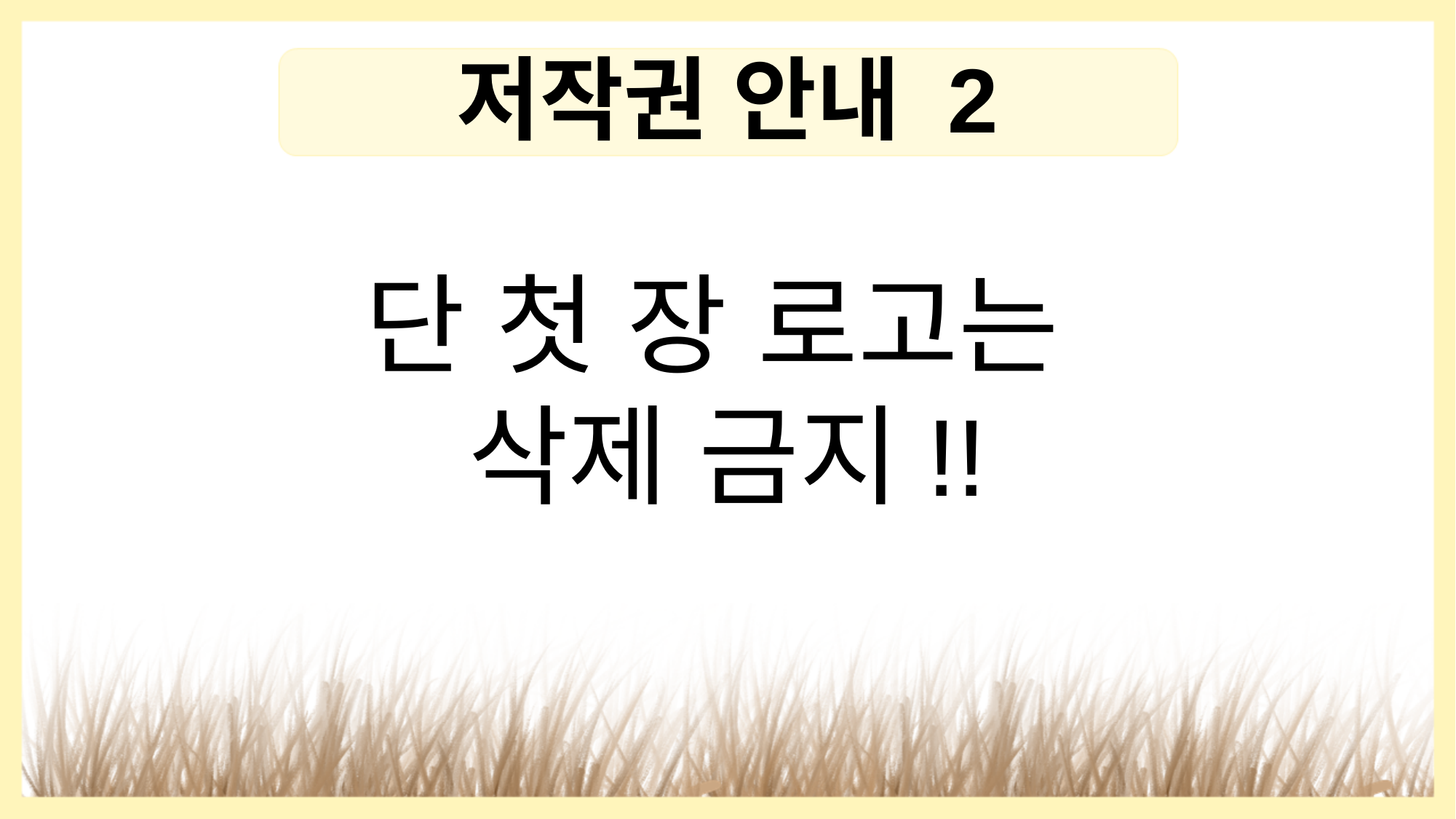

저작권 안내 2
단 첫 장 로고는
삭제 금지!!